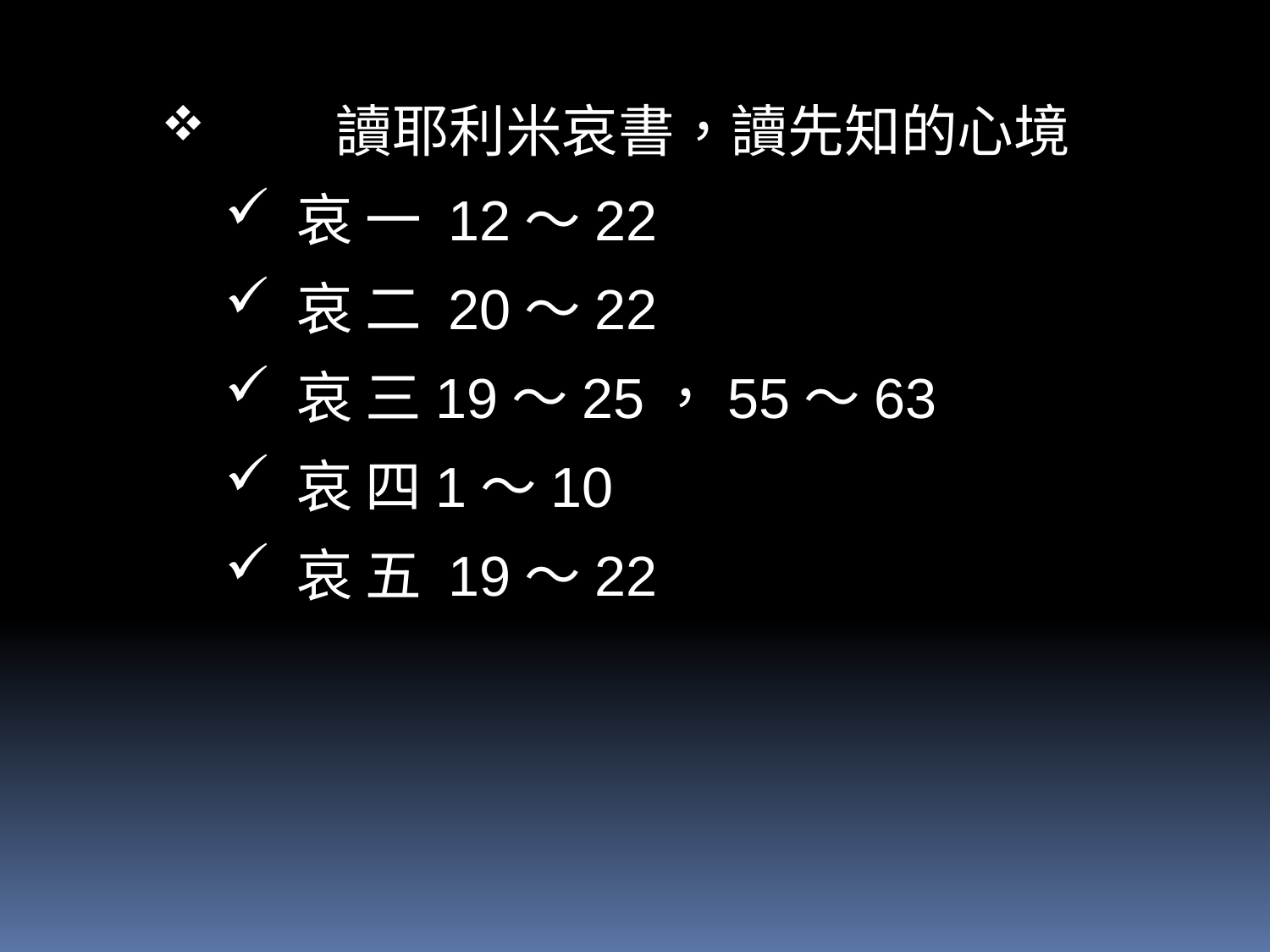

讀耶利米哀書，讀先知的心境
哀 一 12～22
哀 二 20～22
哀 三19～25，55～63
哀 四1～10
哀 五 19～22